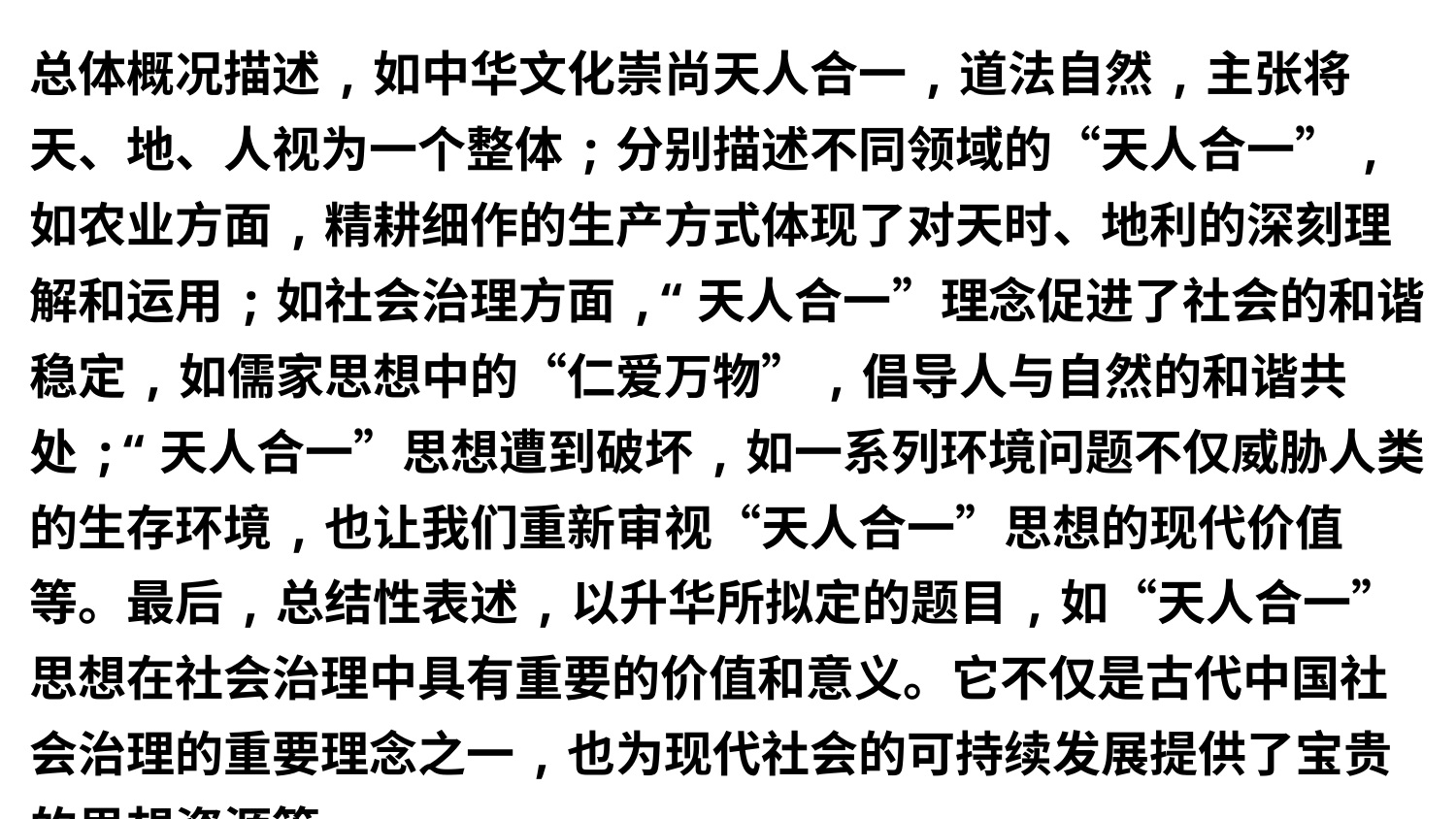

总体概况描述,如中华文化崇尚天人合一,道法自然,主张将天、地、人视为一个整体;分别描述不同领域的“天人合一”,如农业方面,精耕细作的生产方式体现了对天时、地利的深刻理解和运用;如社会治理方面,“天人合一”理念促进了社会的和谐稳定,如儒家思想中的“仁爱万物”,倡导人与自然的和谐共处;“天人合一”思想遭到破坏,如一系列环境问题不仅威胁人类的生存环境,也让我们重新审视“天人合一”思想的现代价值等。最后,总结性表述,以升华所拟定的题目,如“天人合一”思想在社会治理中具有重要的价值和意义。它不仅是古代中国社会治理的重要理念之一,也为现代社会的可持续发展提供了宝贵的思想资源等。